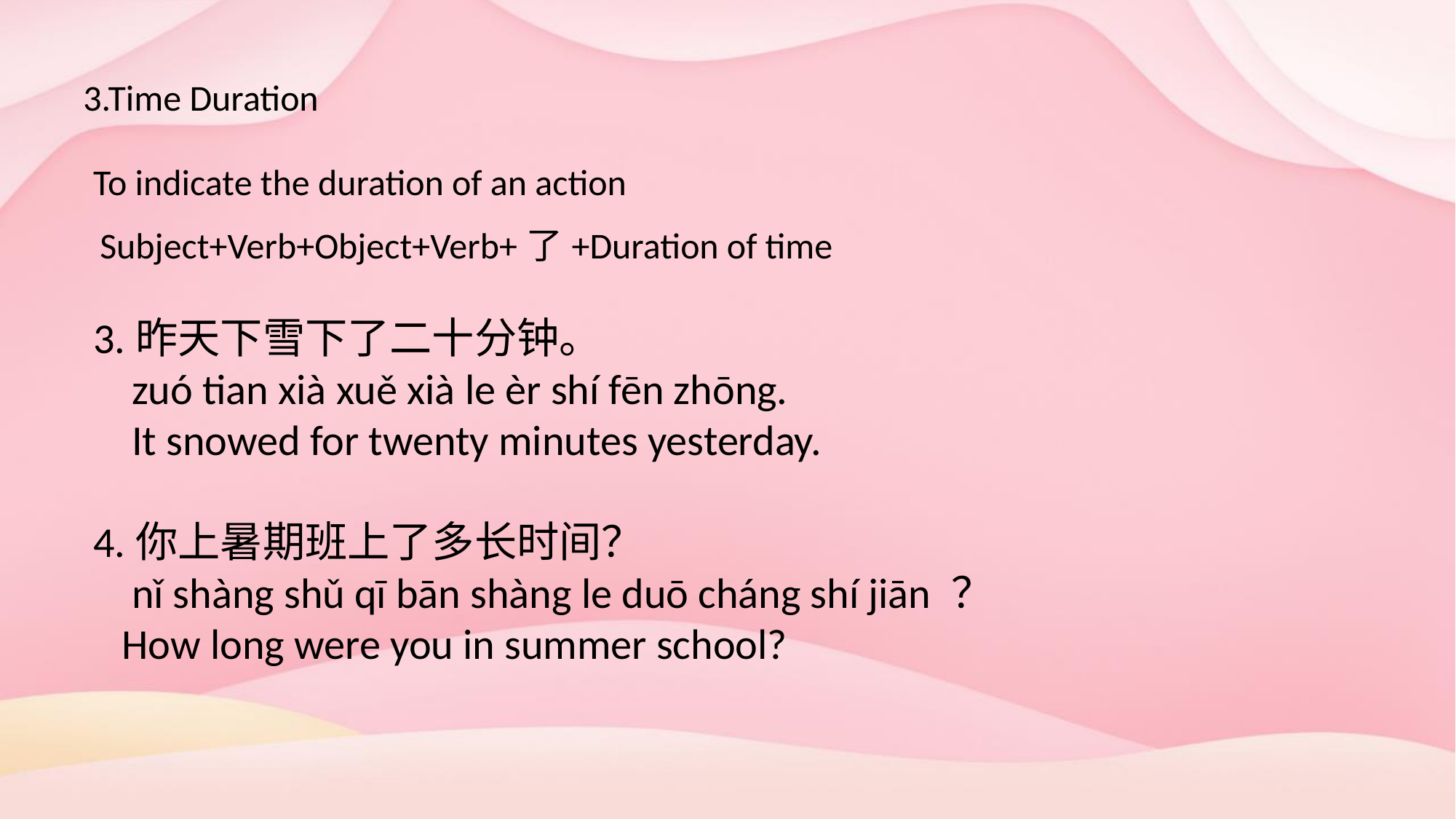

3.Time Duration
To indicate the duration of an action
Subject+Verb+Object+Verb+了+Duration of time

3.昨天下雪下了二十分钟。
    zuó tian xià xuě xià le èr shí fēn zhōng.
    It snowed for twenty minutes yesterday.

4.你上暑期班上了多长时间？
    nǐ shàng shǔ qī bān shàng le duō cháng shí jiān ？
   How long were you in summer school?